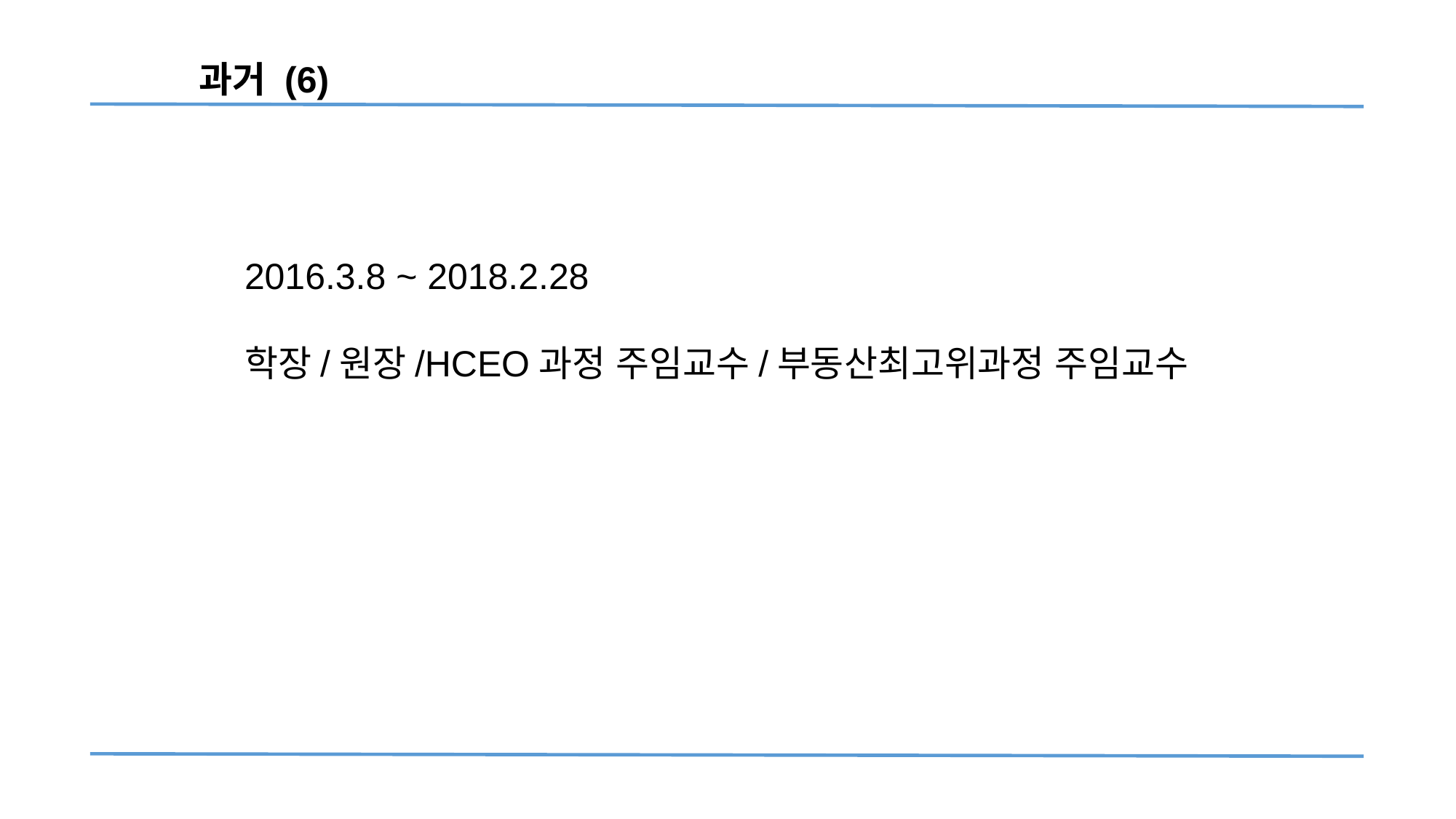

과거 (6)
2016.3.8 ~ 2018.2.28

학장/원장/HCEO과정 주임교수/부동산최고위과정 주임교수